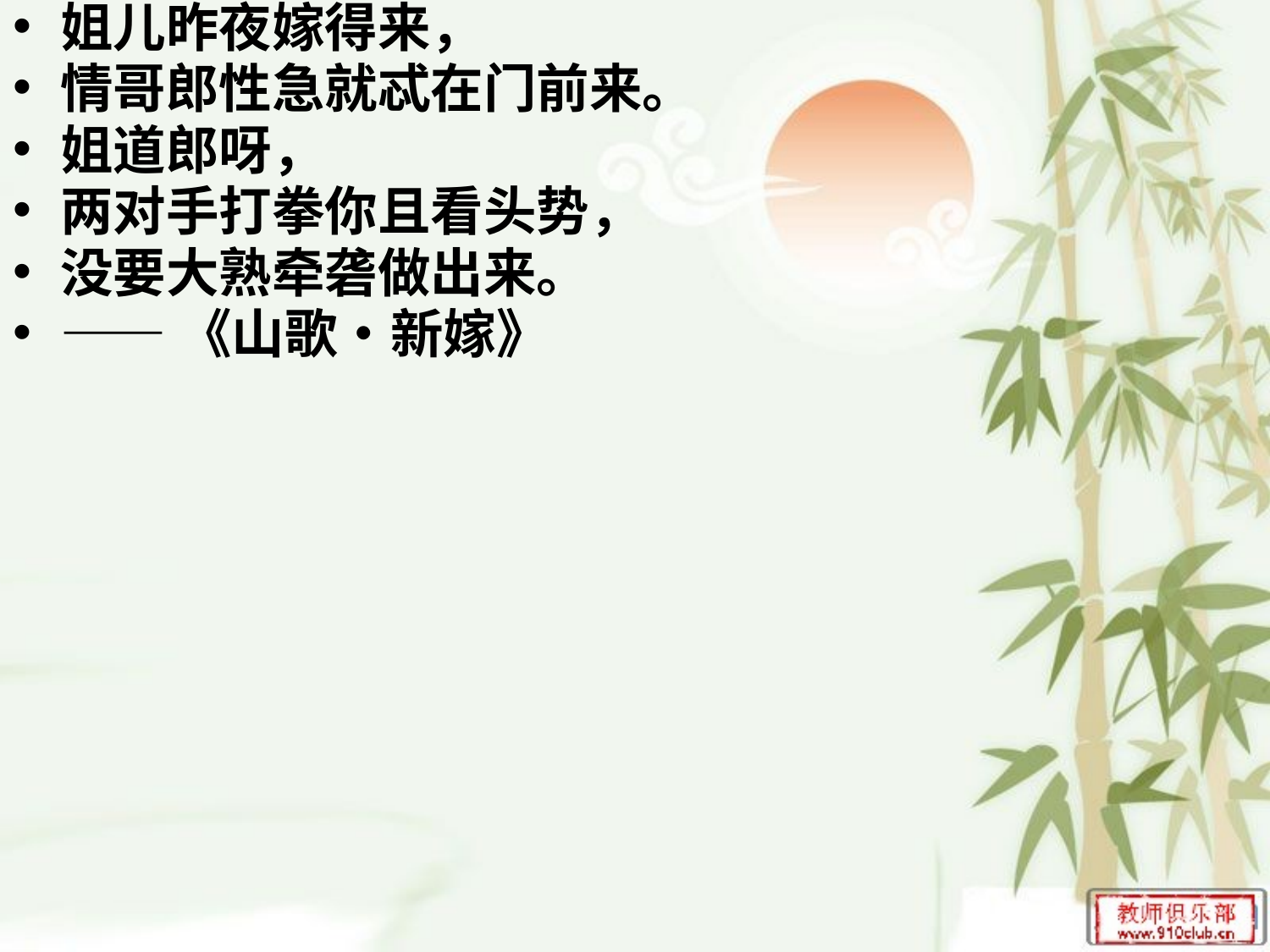

姐儿昨夜嫁得来，
情哥郎性急就忒在门前来。
姐道郎呀，
两对手打拳你且看头势，
没要大熟牵砻做出来。
——《山歌•新嫁》